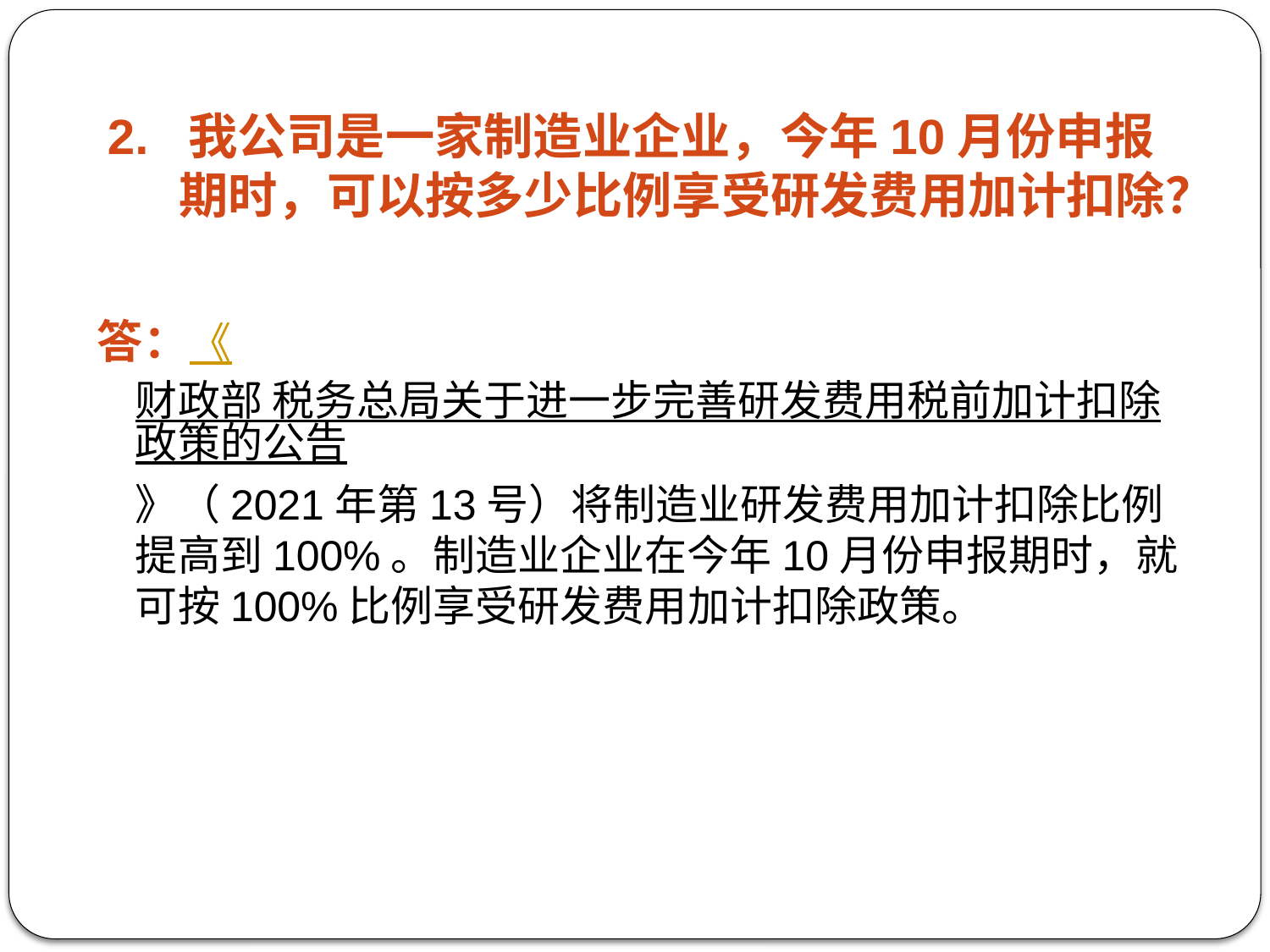

# 2.  我公司是一家制造业企业，今年10月份申报期时，可以按多少比例享受研发费用加计扣除？
答：《财政部 税务总局关于进一步完善研发费用税前加计扣除政策的公告》（2021年第13号）将制造业研发费用加计扣除比例提高到100%。制造业企业在今年10月份申报期时，就可按100%比例享受研发费用加计扣除政策。